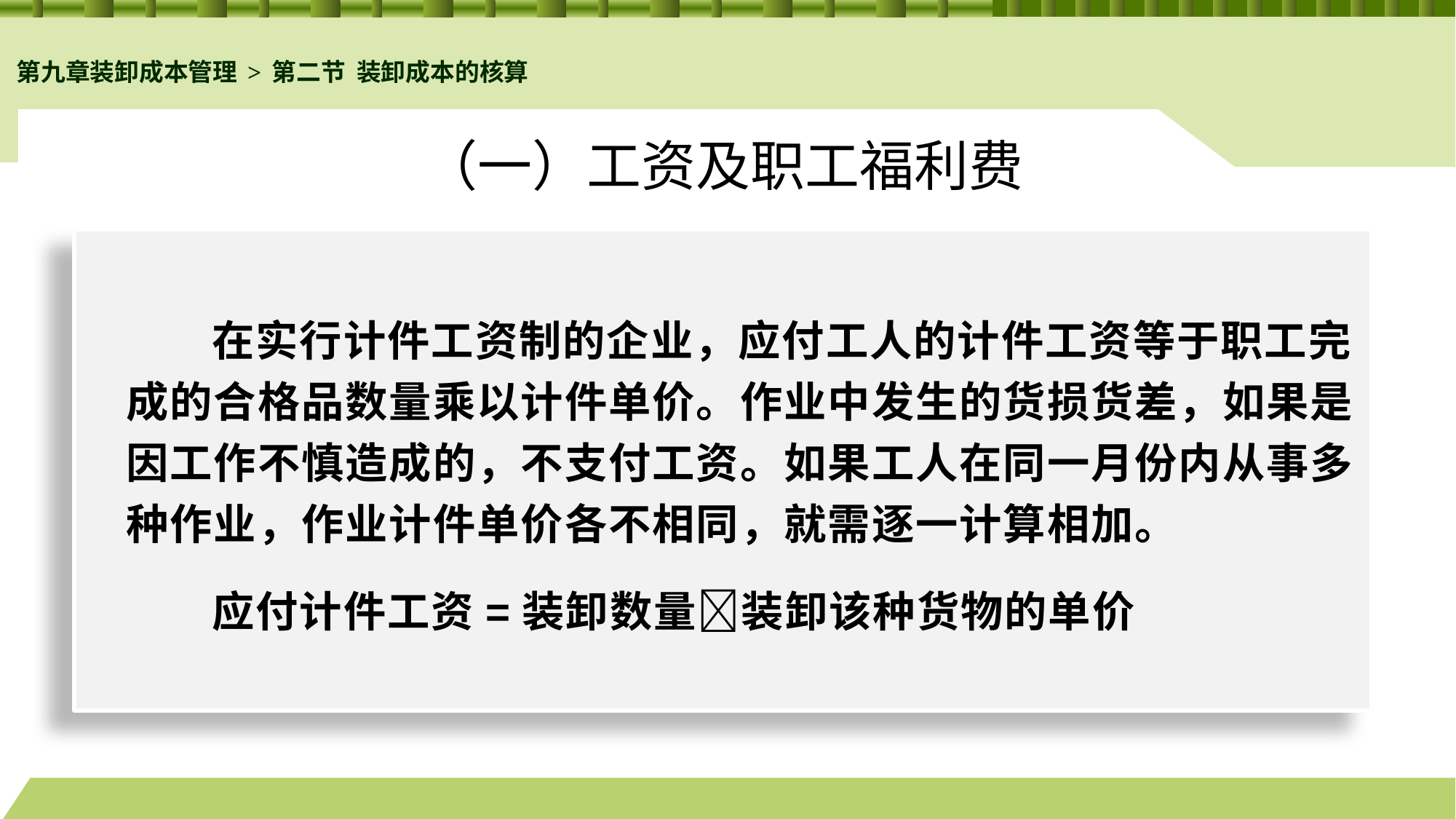

第九章装卸成本管理>第二节  装卸成本的核算
# （一）工资及职工福利费
在实行计件工资制的企业，应付工人的计件工资等于职工完成的合格品数量乘以计件单价。作业中发生的货损货差，如果是因工作不慎造成的，不支付工资。如果工人在同一月份内从事多种作业，作业计件单价各不相同，就需逐一计算相加。
应付计件工资=装卸数量×装卸该种货物的单价